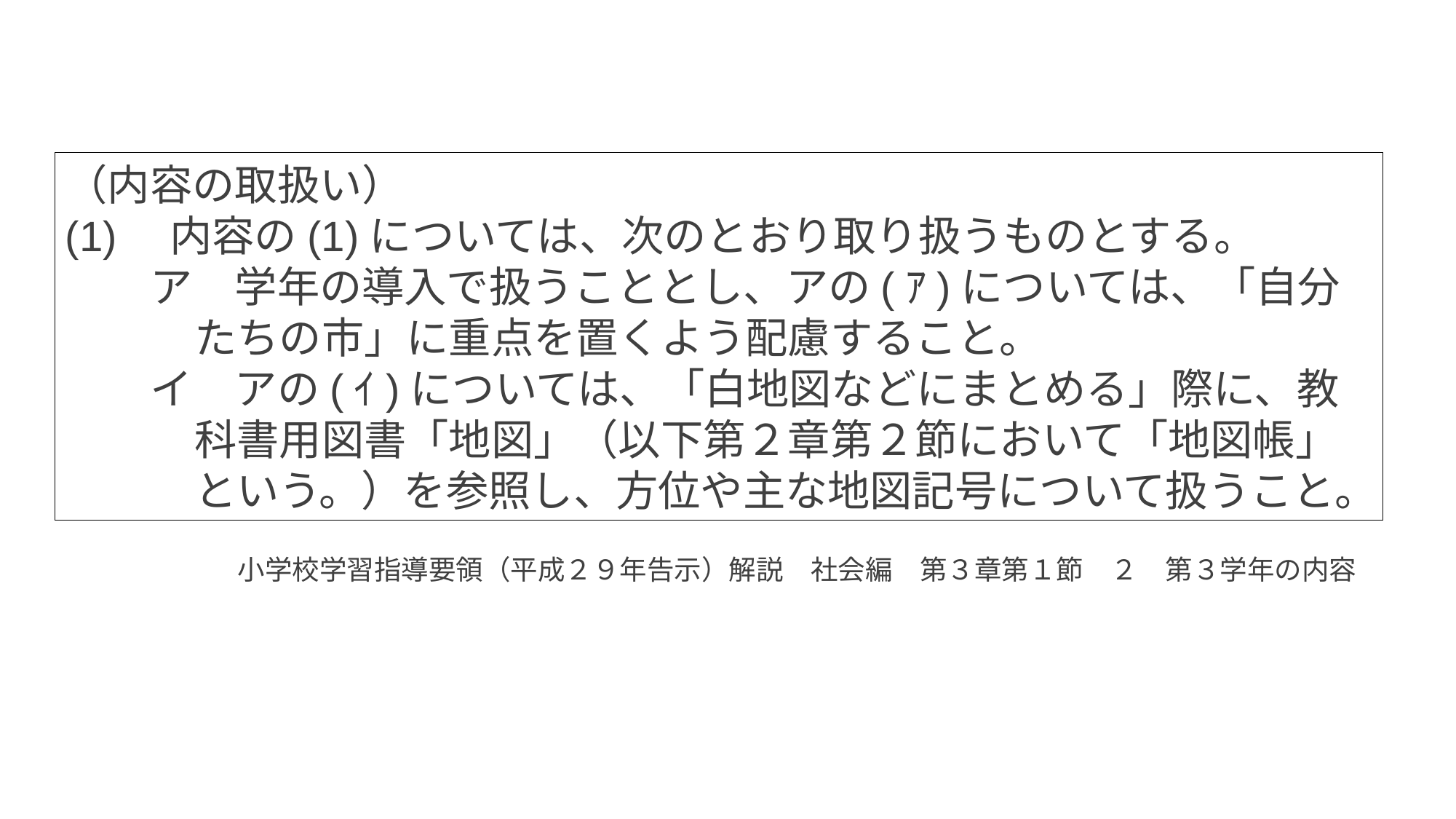

（内容の取扱い）
(1)　内容の(1)については、次のとおり取り扱うものとする。
　　ア　学年の導入で扱うこととし、アの(ｱ)については、「自分たちの市」に重点を置くよう配慮すること。
　　イ　アの(ｲ)については、「白地図などにまとめる」際に、教科書用図書「地図」（以下第２章第２節において「地図帳」という。）を参照し、方位や主な地図記号について扱うこと。
小学校学習指導要領（平成２９年告示）解説　社会編　第３章第１節　２　第３学年の内容